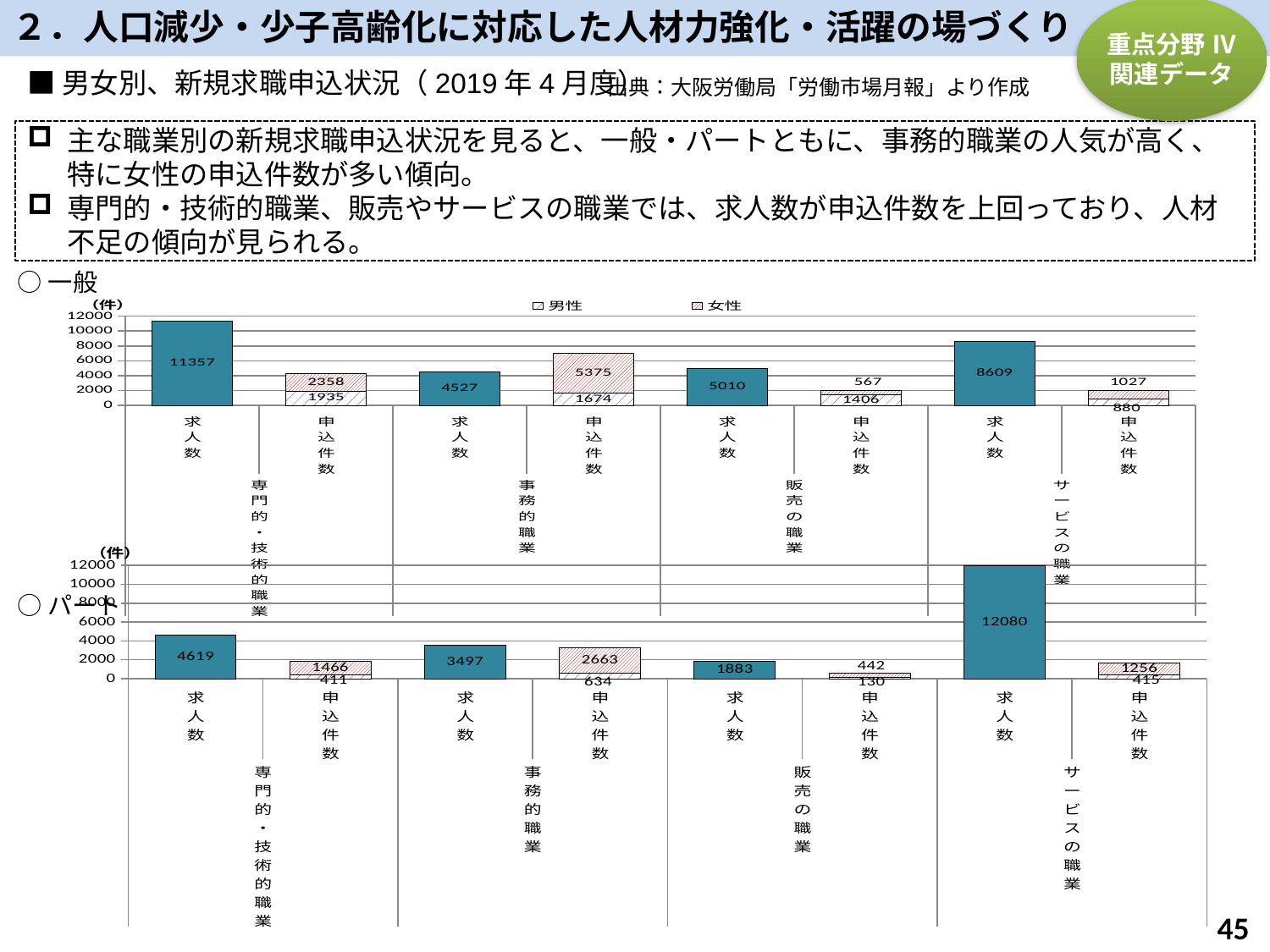

２．人口減少・少子高齢化に対応した人材力強化・活躍の場づくり
重点分野 Ⅳ
関連データ
■男女別、新規求職申込状況（2019年4月度）
出典：大阪労働局「労働市場月報」より作成
主な職業別の新規求職申込状況を見ると、一般・パートともに、事務的職業の人気が高く、特に女性の申込件数が多い傾向。
専門的・技術的職業、販売やサービスの職業では、求人数が申込件数を上回っており、人材不足の傾向が見られる。
○一般

### Chart

| Category | 全体 | 男性 | 女性 |
|---|---|---|---|
| 求人数 | 11357.0 | None | None |
| 申込件数 | 0.0 | 1935.0 | 2358.0 |
| 求人数 | 4527.0 | None | None |
| 申込件数 | 0.0 | 1674.0 | 5375.0 |
| 求人数 | 5010.0 | None | None |
| 申込件数 | 0.0 | 1406.0 | 567.0 |
| 求人数 | 8609.0 | None | None |
| 申込件数 | 0.0 | 880.0 | 1163.0 |

### Chart

| Category | 全体 | 男性 | 女性 |
|---|---|---|---|
| 求人数 | 4619.0 | None | None |
| 申込件数 | 0.0 | 411.0 | 1466.0 |
| 求人数 | 3497.0 | None | None |
| 申込件数 | 0.0 | 634.0 | 2663.0 |
| 求人数 | 1883.0 | None | None |
| 申込件数 | 0.0 | 130.0 | 442.0 |
| 求人数 | 12080.0 | None | None |
| 申込件数 | 0.0 | 415.0 | 1256.0 |
○パート
45